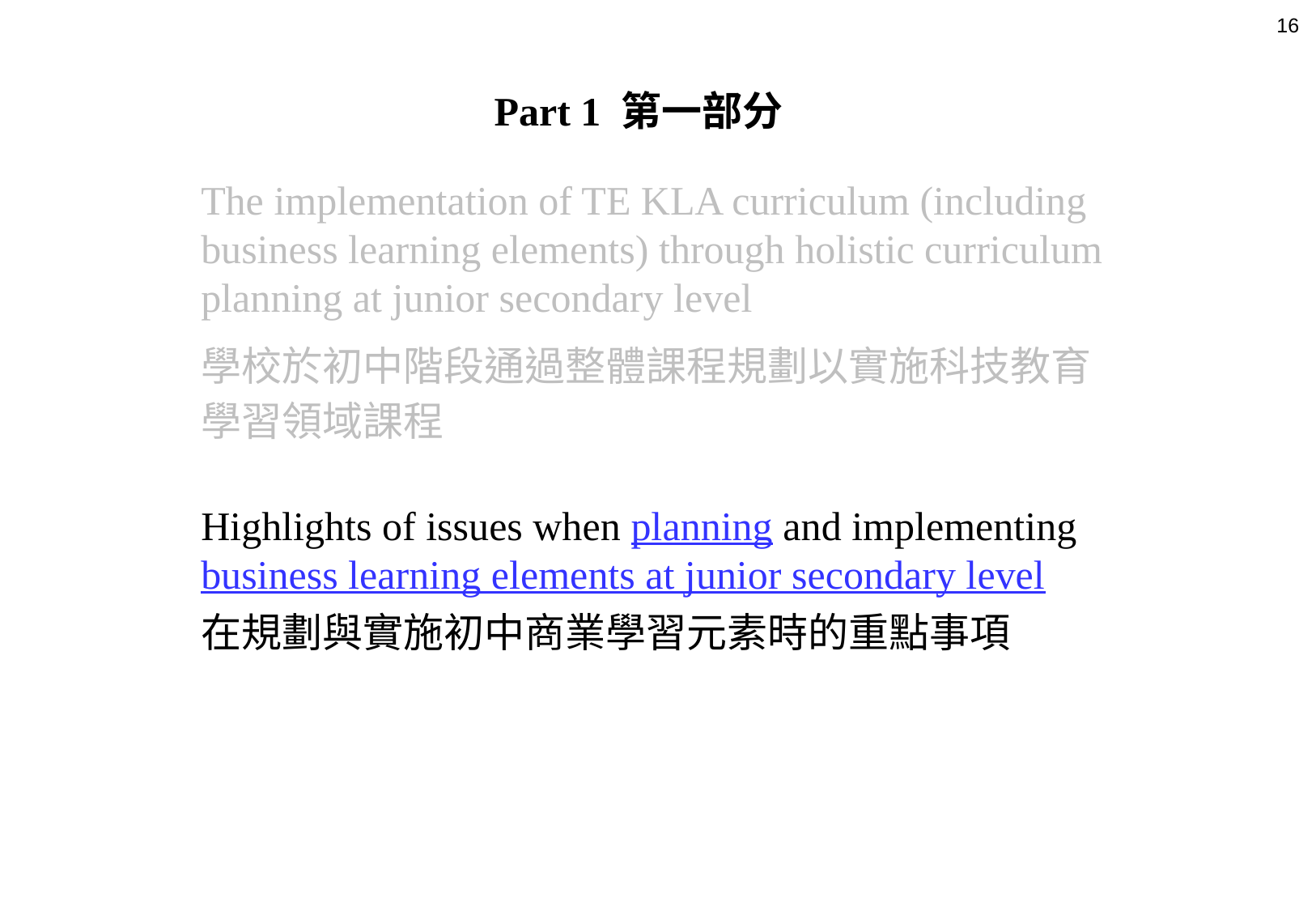

16
Part 1 第一部分
The implementation of TE KLA curriculum (including business learning elements) through holistic curriculum planning at junior secondary level
學校於初中階段通過整體課程規劃以實施科技教育學習領域課程
Highlights of issues when planning and implementing business learning elements at junior secondary level
在規劃與實施初中商業學習元素時的重點事項